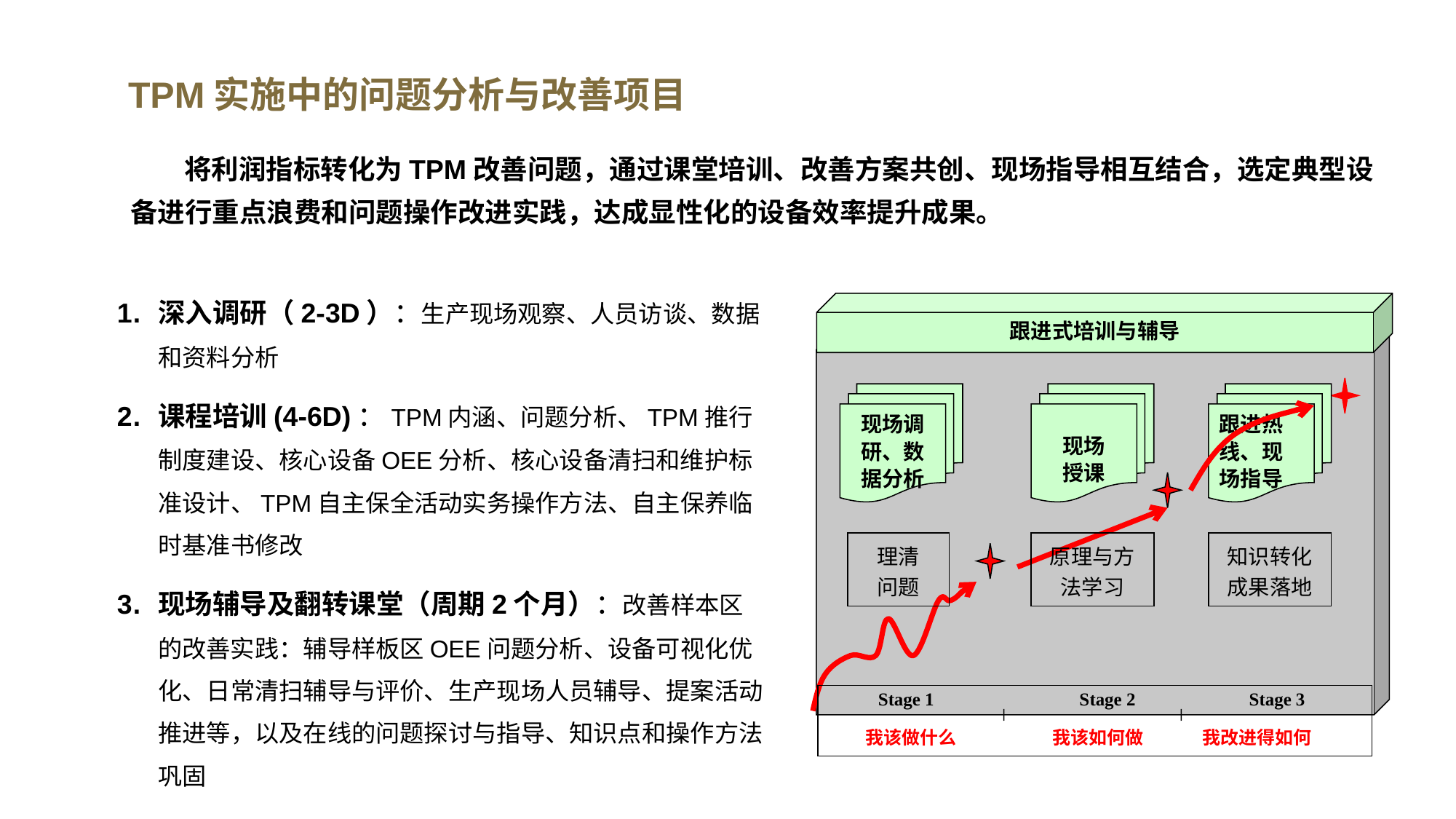

TPM实施中的问题分析与改善项目
将利润指标转化为TPM改善问题，通过课堂培训、改善方案共创、现场指导相互结合，选定典型设备进行重点浪费和问题操作改进实践，达成显性化的设备效率提升成果。
深入调研（2-3D）：生产现场观察、人员访谈、数据和资料分析
课程培训(4-6D)：TPM内涵、问题分析、TPM推行制度建设、核心设备OEE分析、核心设备清扫和维护标准设计、TPM自主保全活动实务操作方法、自主保养临时基准书修改
现场辅导及翻转课堂（周期2个月）：改善样本区的改善实践：辅导样板区OEE问题分析、设备可视化优化、日常清扫辅导与评价、生产现场人员辅导、提案活动推进等，以及在线的问题探讨与指导、知识点和操作方法巩固
跟进式培训与辅导

现场调研、数据分析

现场
授课
跟进热线、现场指导

理清
问题
原理与方法学习
知识转化
成果落地

            Stage 1                                Stage 2                         Stage 3

         我该做什么                       我该如何做              我改进得如何